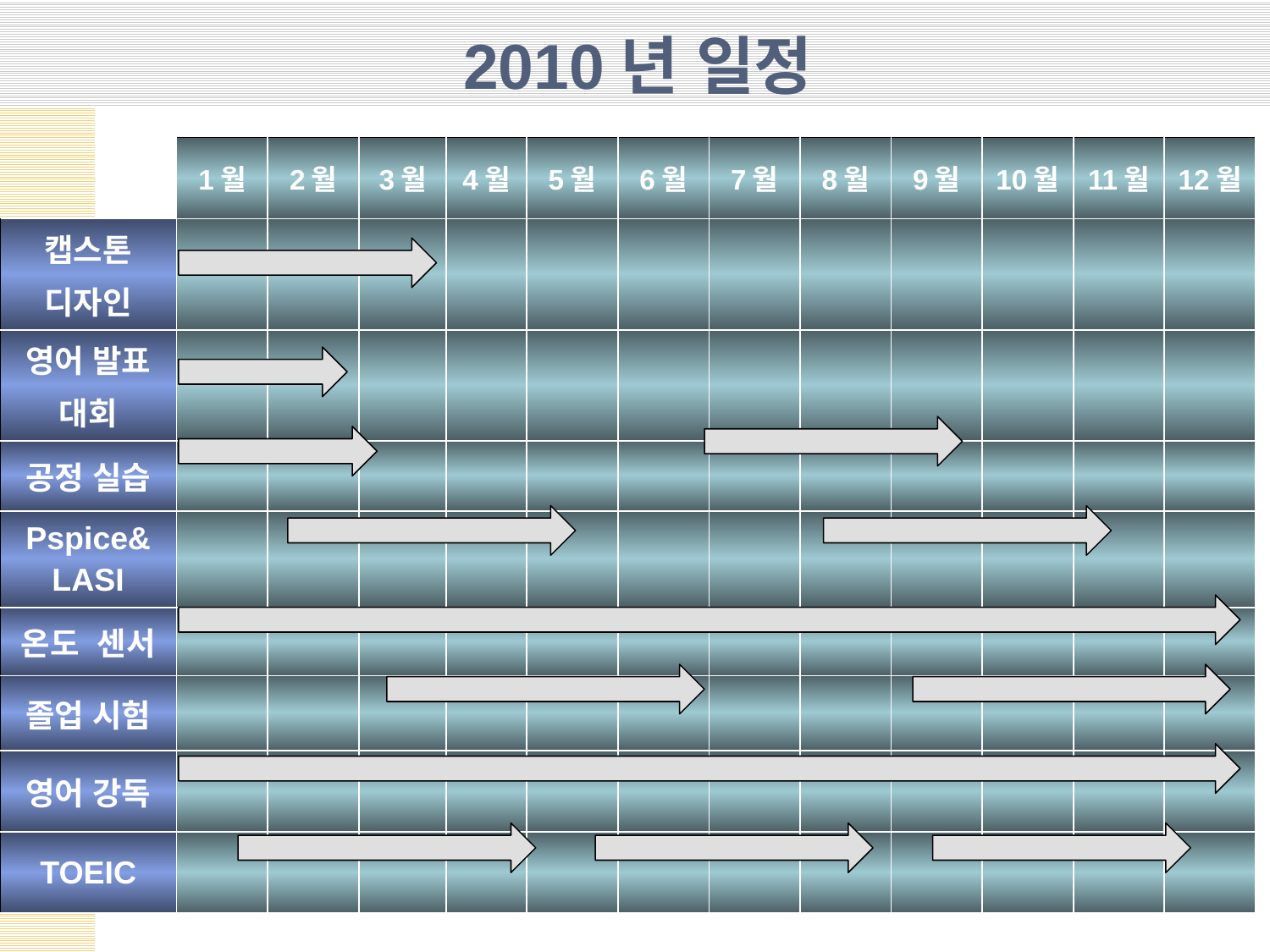

# 2010년 일정
|  | 1월 | 2월 | 3월 | 4월 | 5월 | 6월 | 7월 | 8월 | 9월 | 10월 | 11월 | 12월 |
| --- | --- | --- | --- | --- | --- | --- | --- | --- | --- | --- | --- | --- |
| 캡스톤 디자인 |  |  |  |  |  |  |  |  |  |  |  |  |
| 영어 발표 대회 |  |  |  |  |  |  |  |  |  |  |  |  |
| 공정 실습 |  |  |  |  |  |  |  |  |  |  |  |  |
| Pspice& LASI |  |  |  |  |  |  |  |  |  |  |  |  |
| 온도 센서 |  |  |  |  |  |  |  |  |  |  |  |  |
| 졸업 시험 |  |  |  |  |  |  |  |  |  |  |  |  |
| 영어 강독 |  |  |  |  |  |  |  |  |  |  |  |  |
| TOEIC |  |  |  |  |  |  |  |  |  |  |  |  |